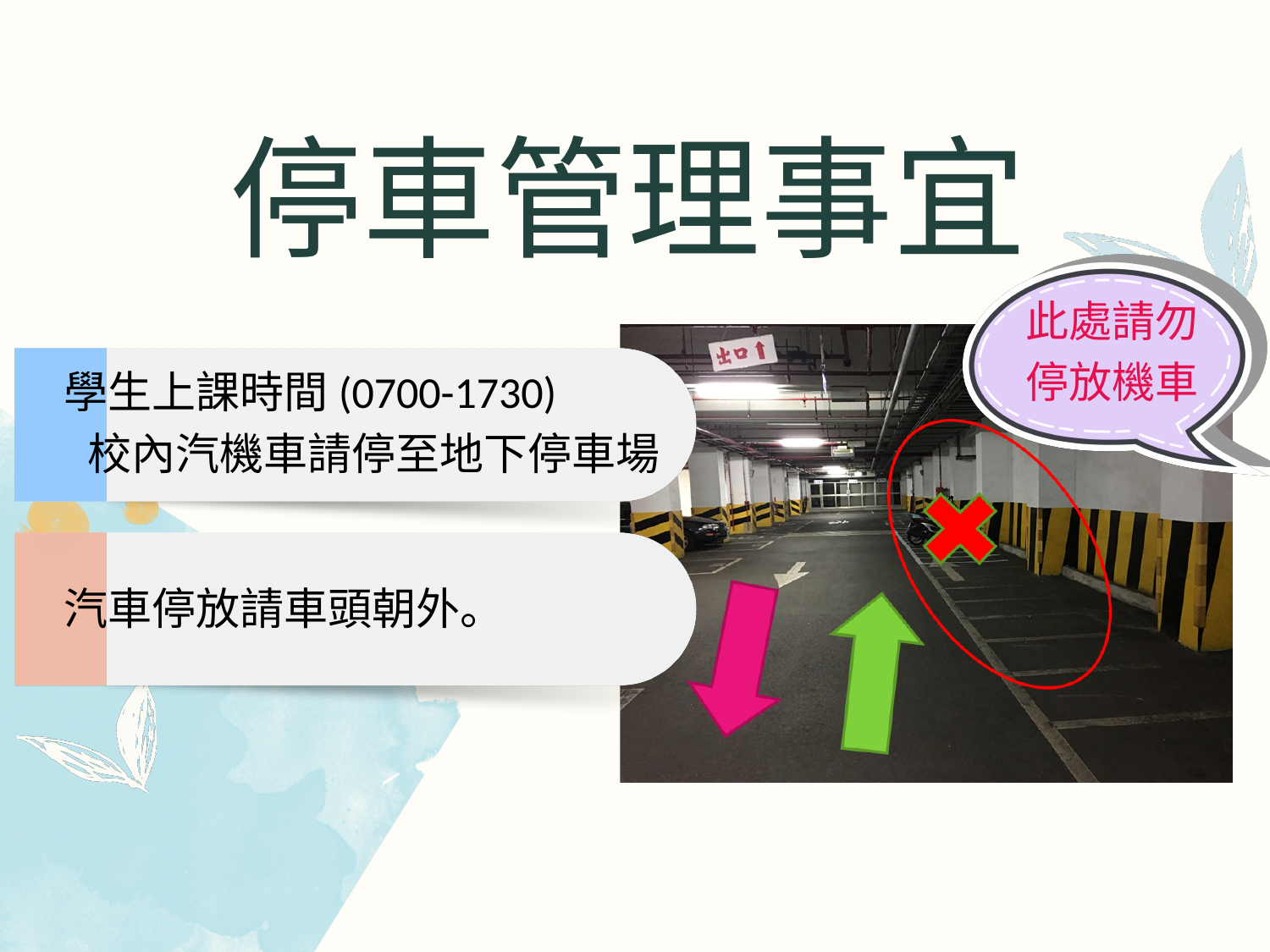

停車管理事宜

此處請勿
停放機車

學生上課時間(0700-1730)
校內汽機車請停至地下停車場

汽車停放請車頭朝外。